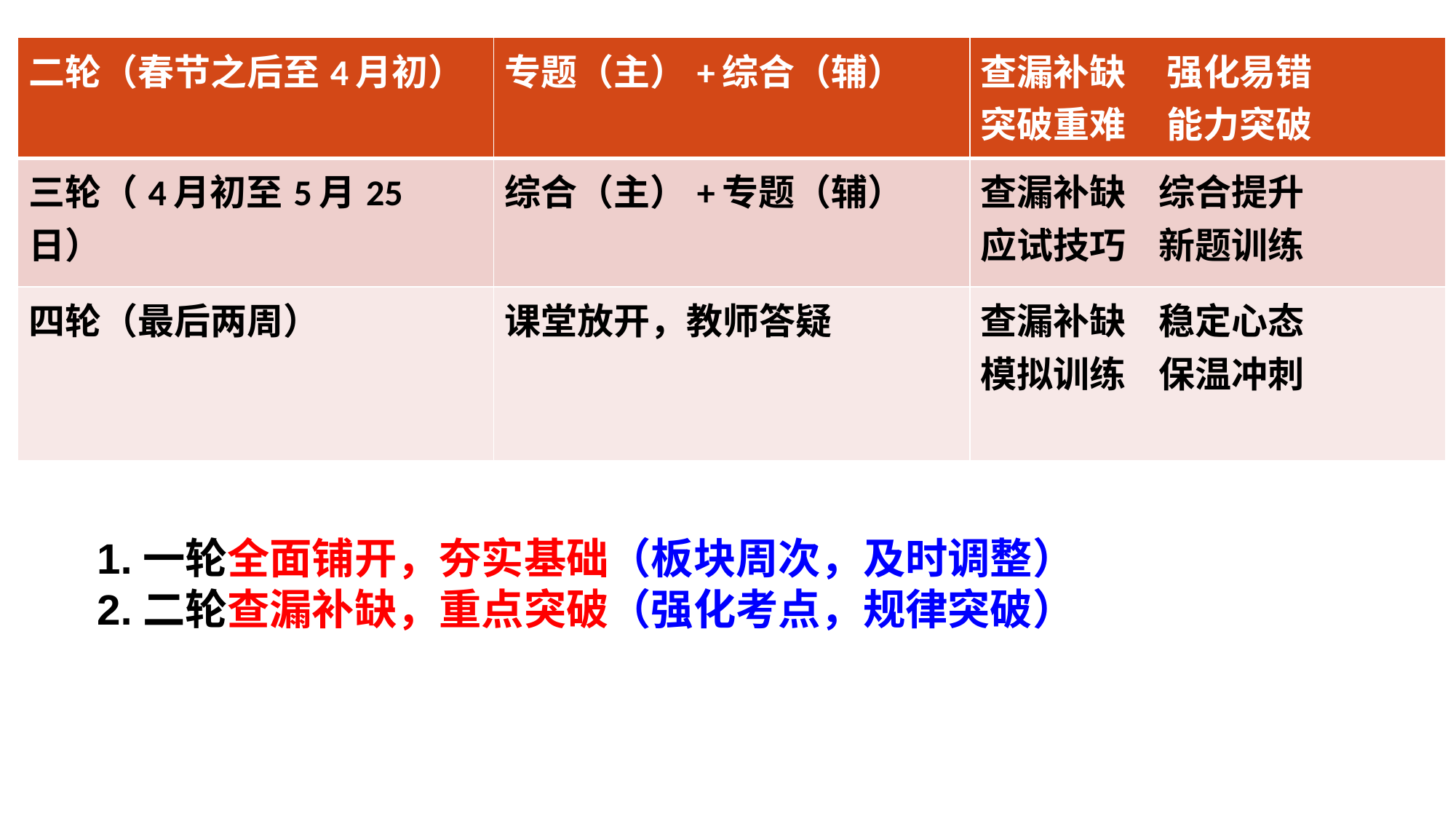

| 二轮（春节之后至4月初） | 专题（主）+综合（辅） | 查漏补缺 强化易错 突破重难 能力突破 |
| --- | --- | --- |
| 三轮（4月初至5月25日） | 综合（主）+专题（辅） | 查漏补缺 综合提升 应试技巧 新题训练 |
| 四轮（最后两周） | 课堂放开，教师答疑 | 查漏补缺 稳定心态 模拟训练 保温冲刺 |
1.一轮全面铺开，夯实基础（板块周次，及时调整）
2.二轮查漏补缺，重点突破（强化考点，规律突破）